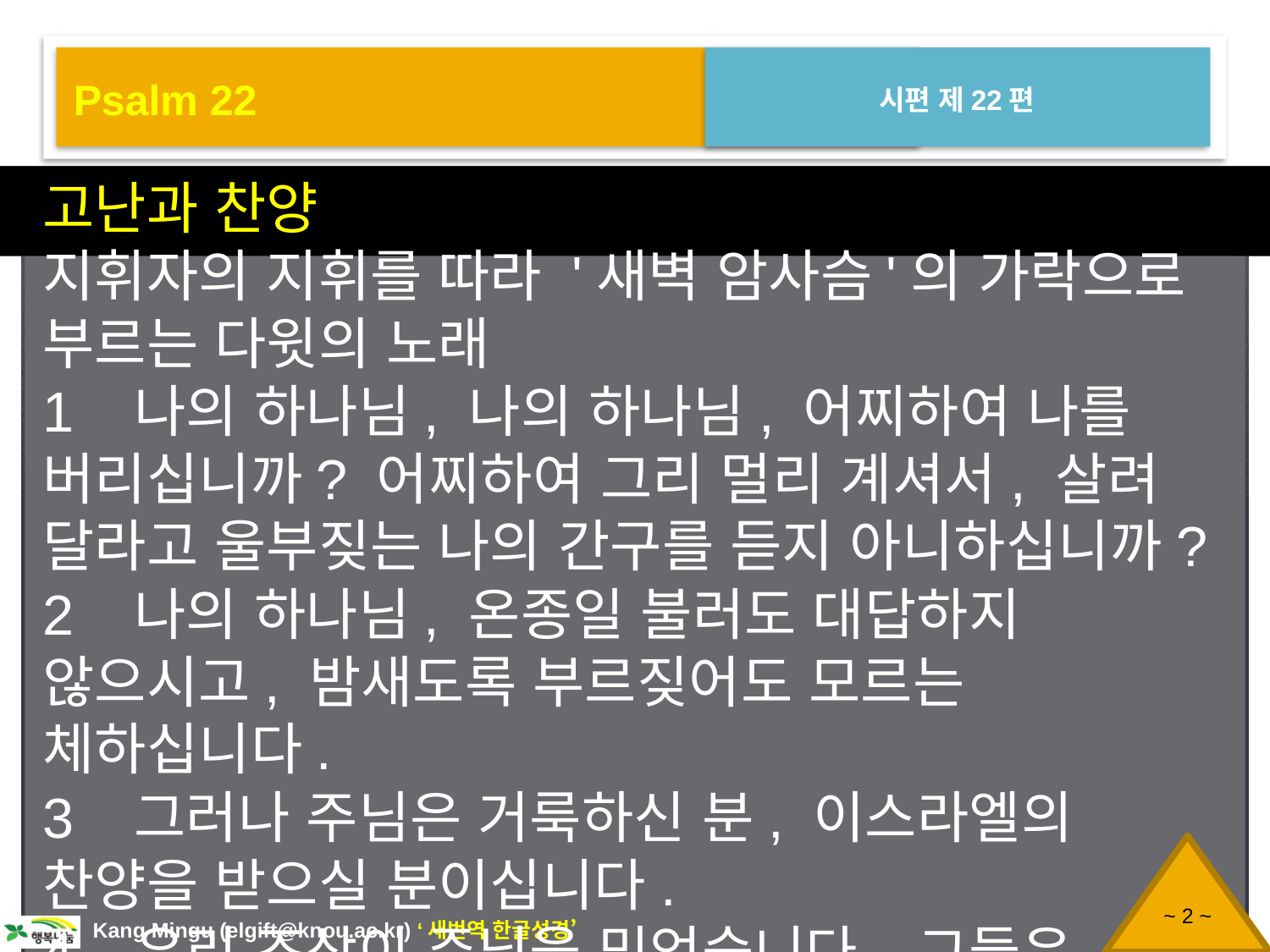

Psalm 22
시편 제22편
고난과 찬양
지휘자의 지휘를 따라 '새벽 암사슴'의 가락으로 부르는 다윗의 노래
1   나의 하나님, 나의 하나님, 어찌하여 나를 버리십니까? 어찌하여 그리 멀리 계셔서, 살려 달라고 울부짖는 나의 간구를 듣지 아니하십니까?
2   나의 하나님, 온종일 불러도 대답하지 않으시고, 밤새도록 부르짖어도 모르는 체하십니다.
3   그러나 주님은 거룩하신 분, 이스라엘의 찬양을 받으실 분이십니다.
4   우리 조상이 주님을 믿었습니다. 그들은